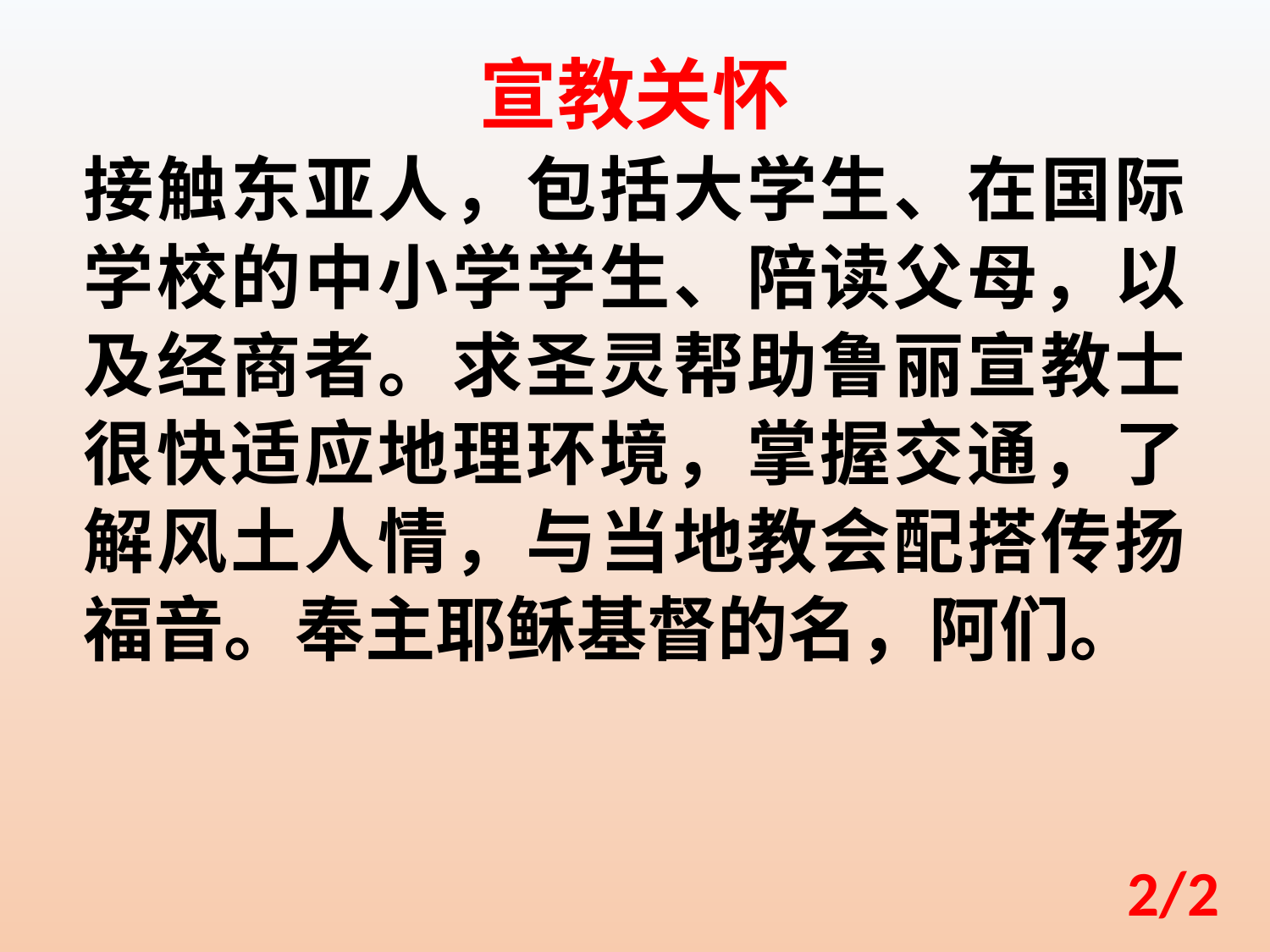

宣教关怀
接触东亚人，包括大学生、在国际学校的中小学学生、陪读父母，以及经商者。求圣灵帮助鲁丽宣教士很快适应地理环境，掌握交通，了解风土人情，与当地教会配搭传扬福音。奉主耶稣基督的名，阿们。
2/2